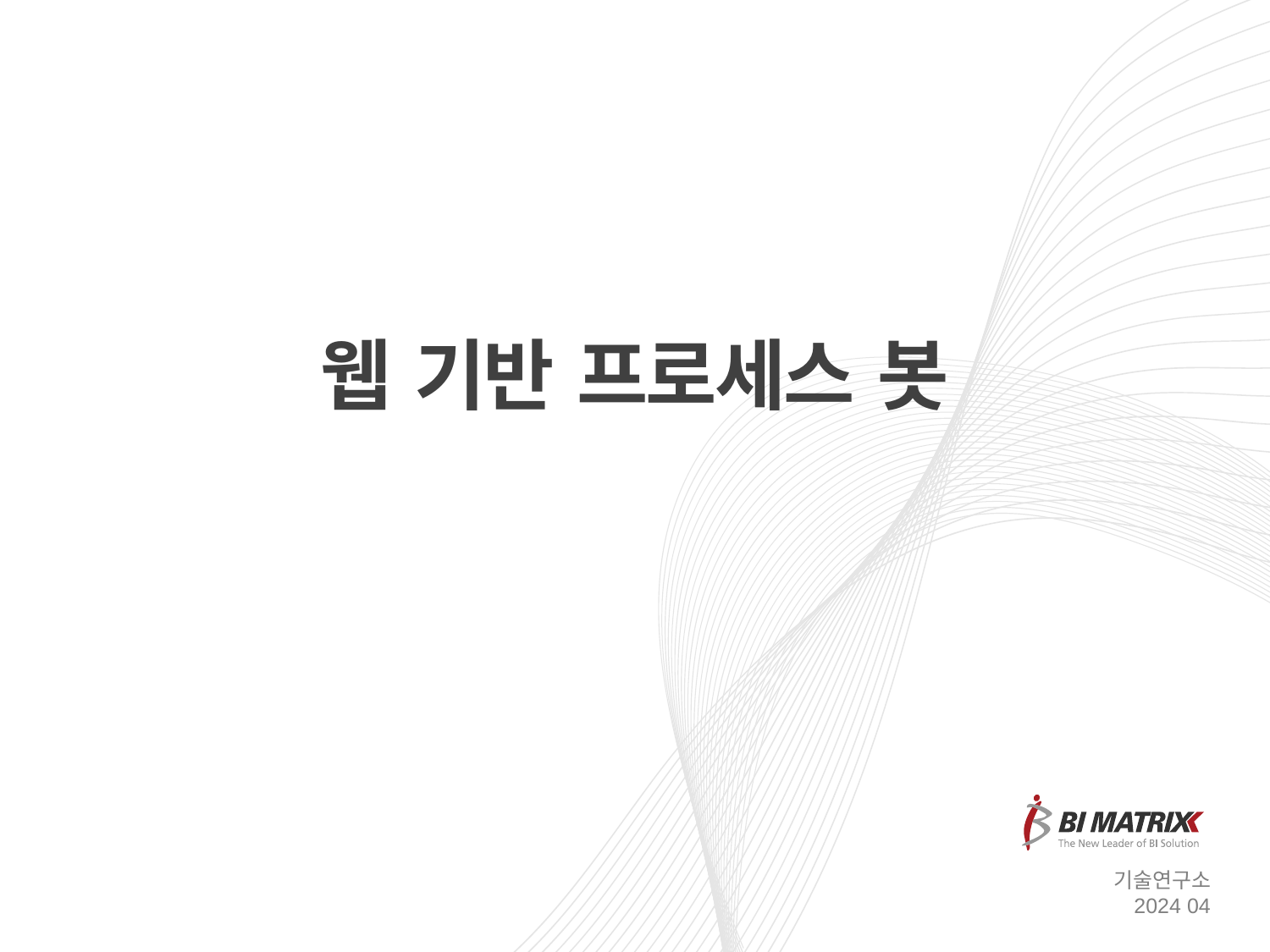

웹 기반 프로세스 봇
기술연구소
2024 04